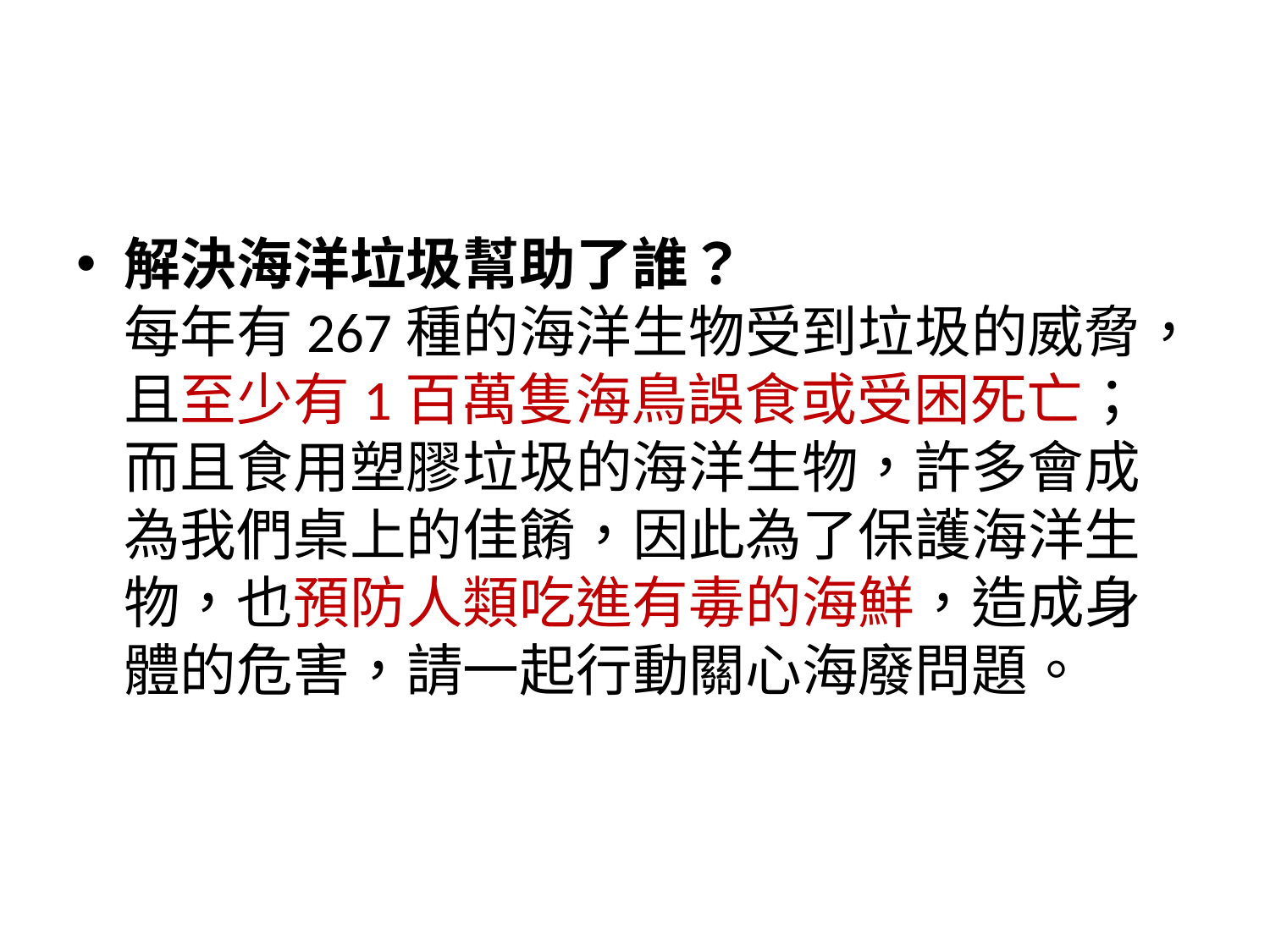

#
解決海洋垃圾幫助了誰？
每年有267種的海洋生物受到垃圾的威脅，且至少有1百萬隻海鳥誤食或受困死亡；而且食用塑膠垃圾的海洋生物，許多會成為我們桌上的佳餚，因此為了保護海洋生物，也預防人類吃進有毒的海鮮，造成身體的危害，請一起行動關心海廢問題。